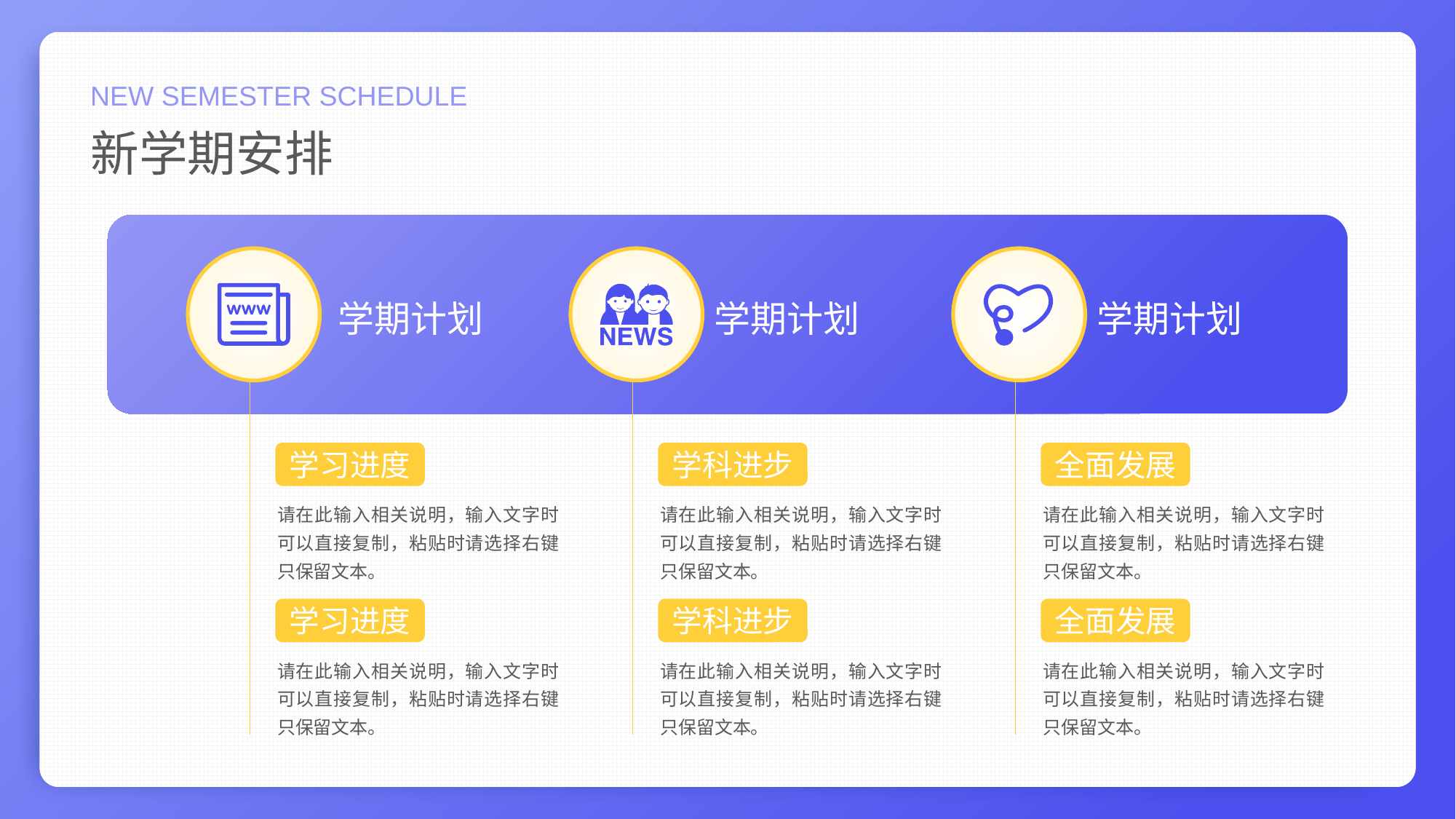

NEW SEMESTER SCHEDULE
新学期安排

学期计划
学期计划
学期计划
学习进度
学科进步
全面发展

请在此输入相关说明，输入文字时可以直接复制，粘贴时请选择右键只保留文本。
请在此输入相关说明，输入文字时可以直接复制，粘贴时请选择右键只保留文本。
请在此输入相关说明，输入文字时可以直接复制，粘贴时请选择右键只保留文本。
学习进度
学科进步
全面发展

请在此输入相关说明，输入文字时可以直接复制，粘贴时请选择右键只保留文本。
请在此输入相关说明，输入文字时可以直接复制，粘贴时请选择右键只保留文本。
请在此输入相关说明，输入文字时可以直接复制，粘贴时请选择右键只保留文本。